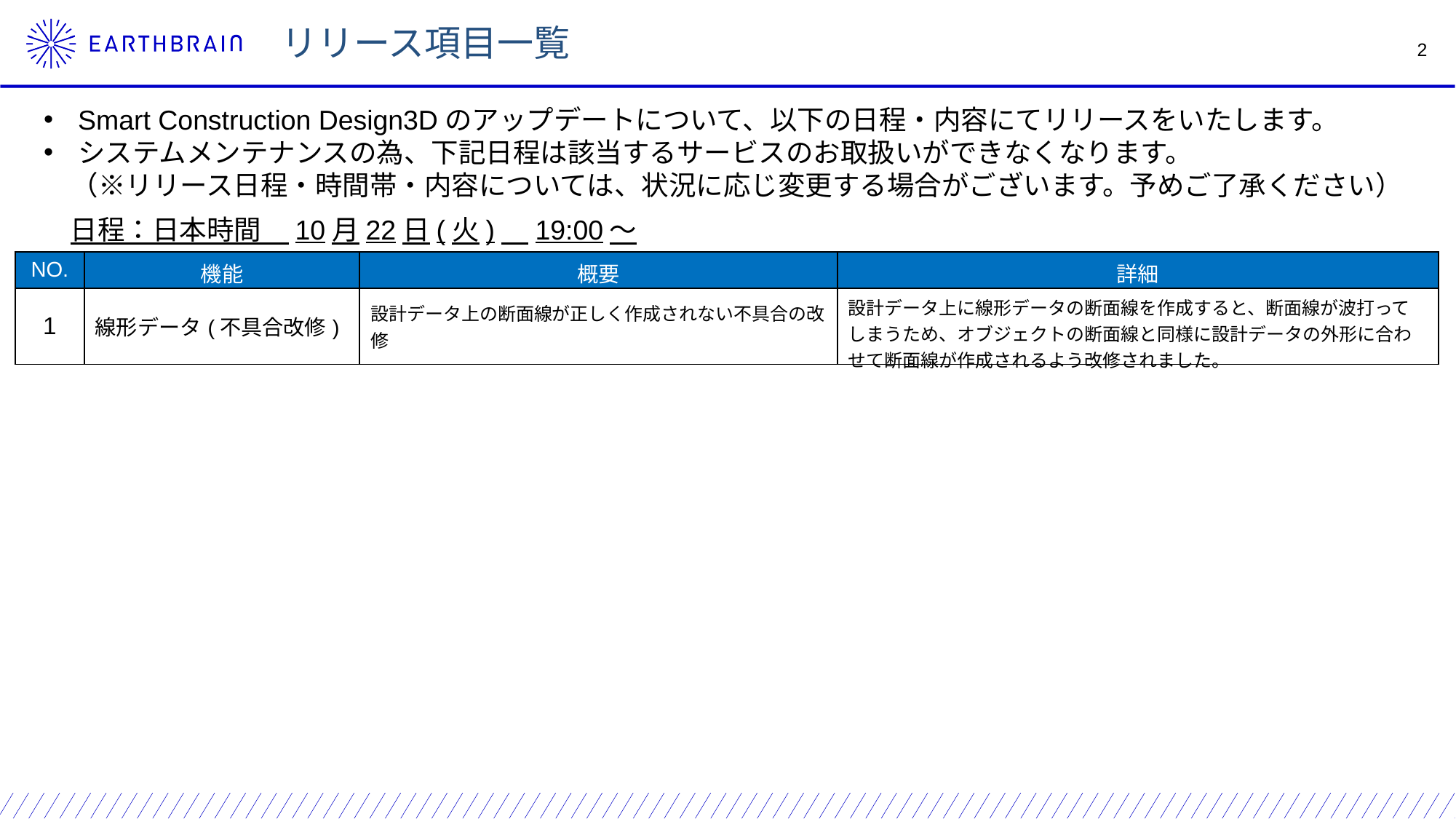

リリース項目一覧
Smart Construction Design3Dのアップデートについて、以下の日程・内容にてリリースをいたします。
システムメンテナンスの為、下記日程は該当するサービスのお取扱いができなくなります。
　（※リリース日程・時間帯・内容については、状況に応じ変更する場合がございます。予めご了承ください）
日程：日本時間　10月22日(火)　19:00～21:00
| NO. | 機能 | 概要 | 詳細 |
| --- | --- | --- | --- |
| 1 | 線形データ(不具合改修) | 設計データ上の断面線が正しく作成されない不具合の改修 | 設計データ上に線形データの断面線を作成すると、断面線が波打ってしまうため、オブジェクトの断面線と同様に設計データの外形に合わせて断面線が作成されるよう改修されました。 |